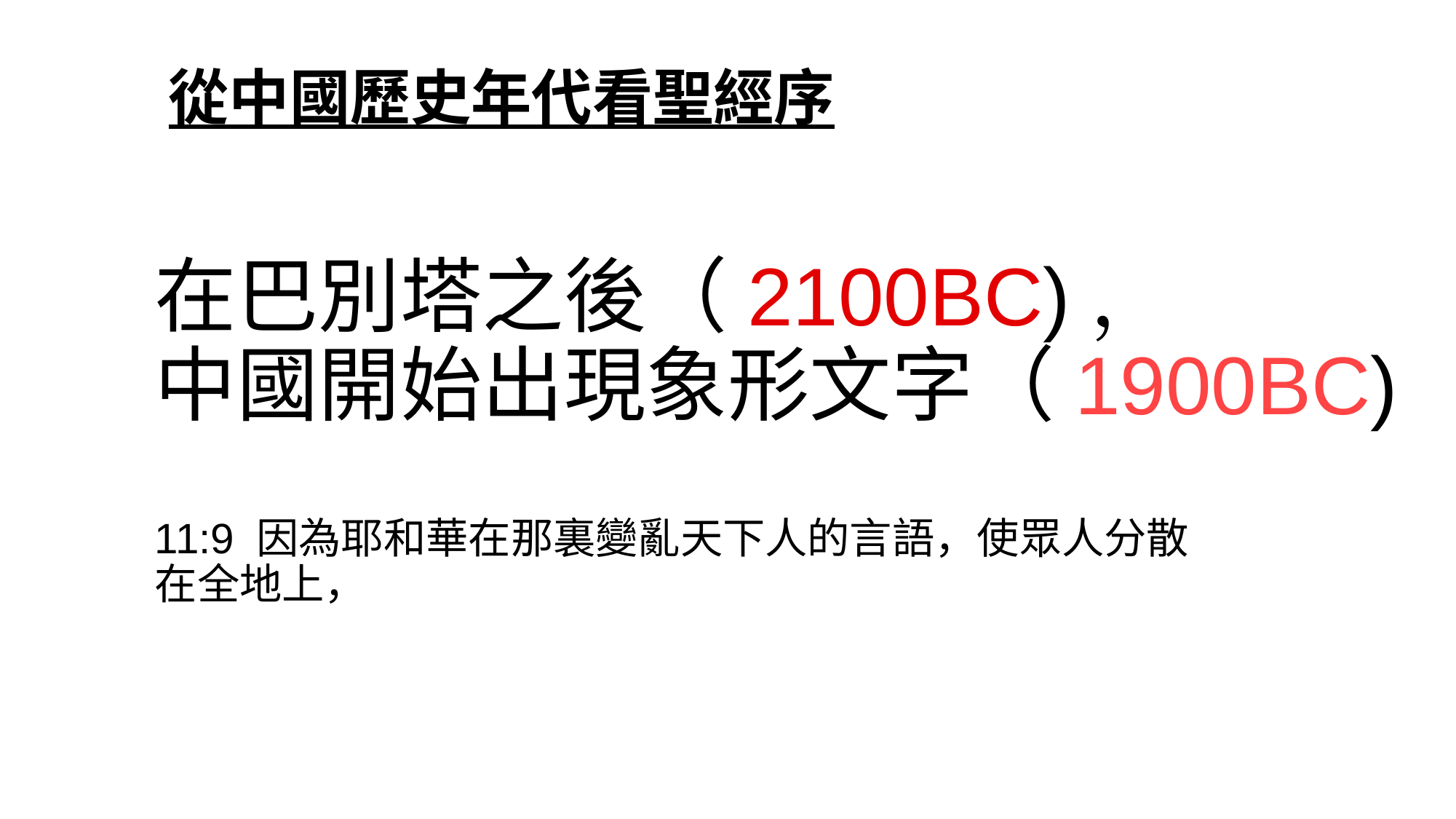

從中國歷史年代看聖經序
# 在巴別塔之後（2100BC)， 中國開始出現象形文字（1900BC)
11:9 因為耶和華在那裏變亂天下人的言語，使眾人分散在全地上，